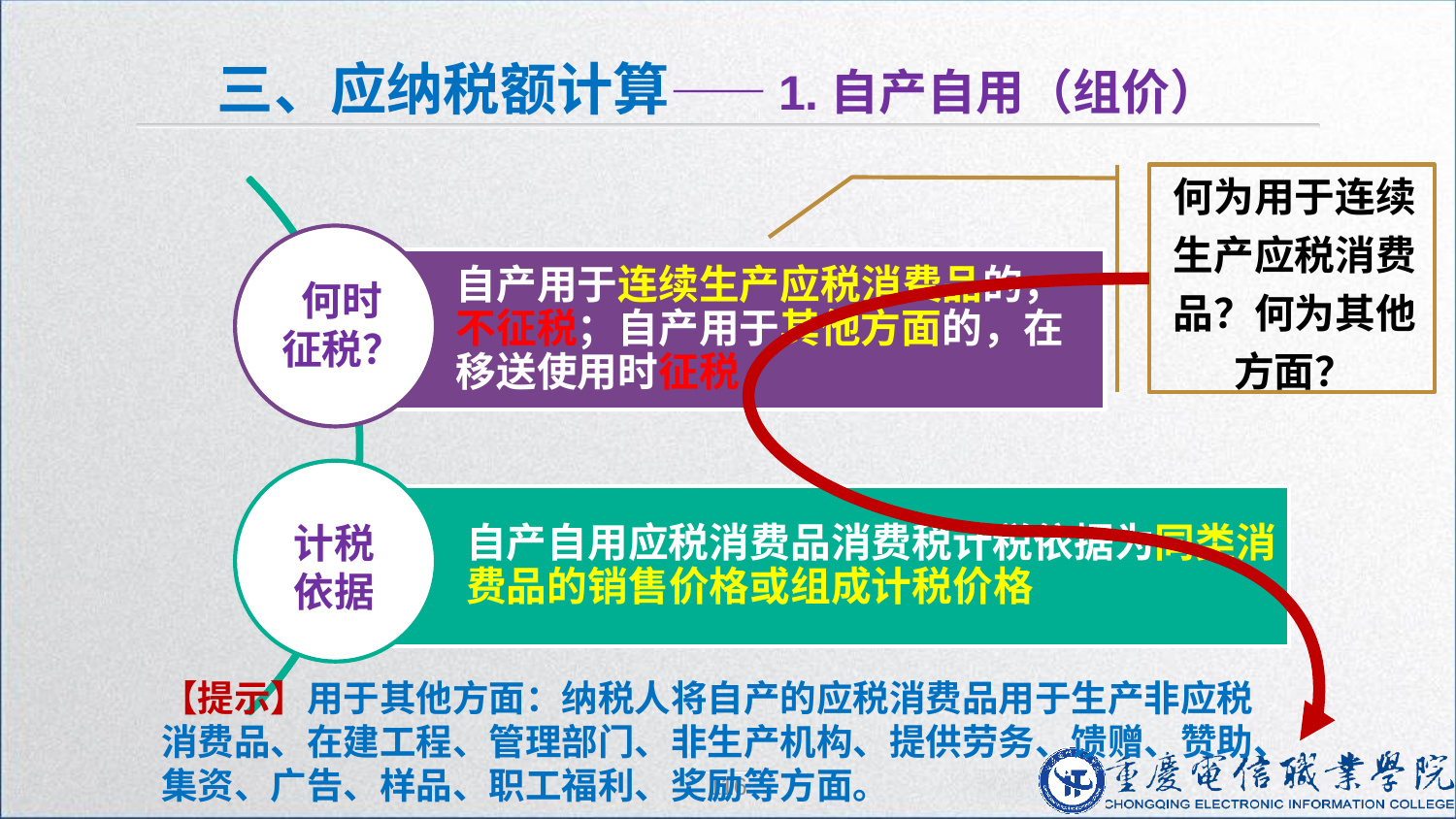

三、应纳税额计算——1.自产自用（组价）
自产用于连续生产应税消费品的，不征税；自产用于其他方面的，在移送使用时征税
自产自用应税消费品消费税计税依据为同类消费品的销售价格或组成计税价格
何时
征税？
计税
依据
何为用于连续生产应税消费品？何为其他方面？
【提示】用于其他方面：纳税人将自产的应税消费品用于生产非应税消费品、在建工程、管理部门、非生产机构、提供劳务、馈赠、赞助、集资、广告、样品、职工福利、奖励等方面。
116